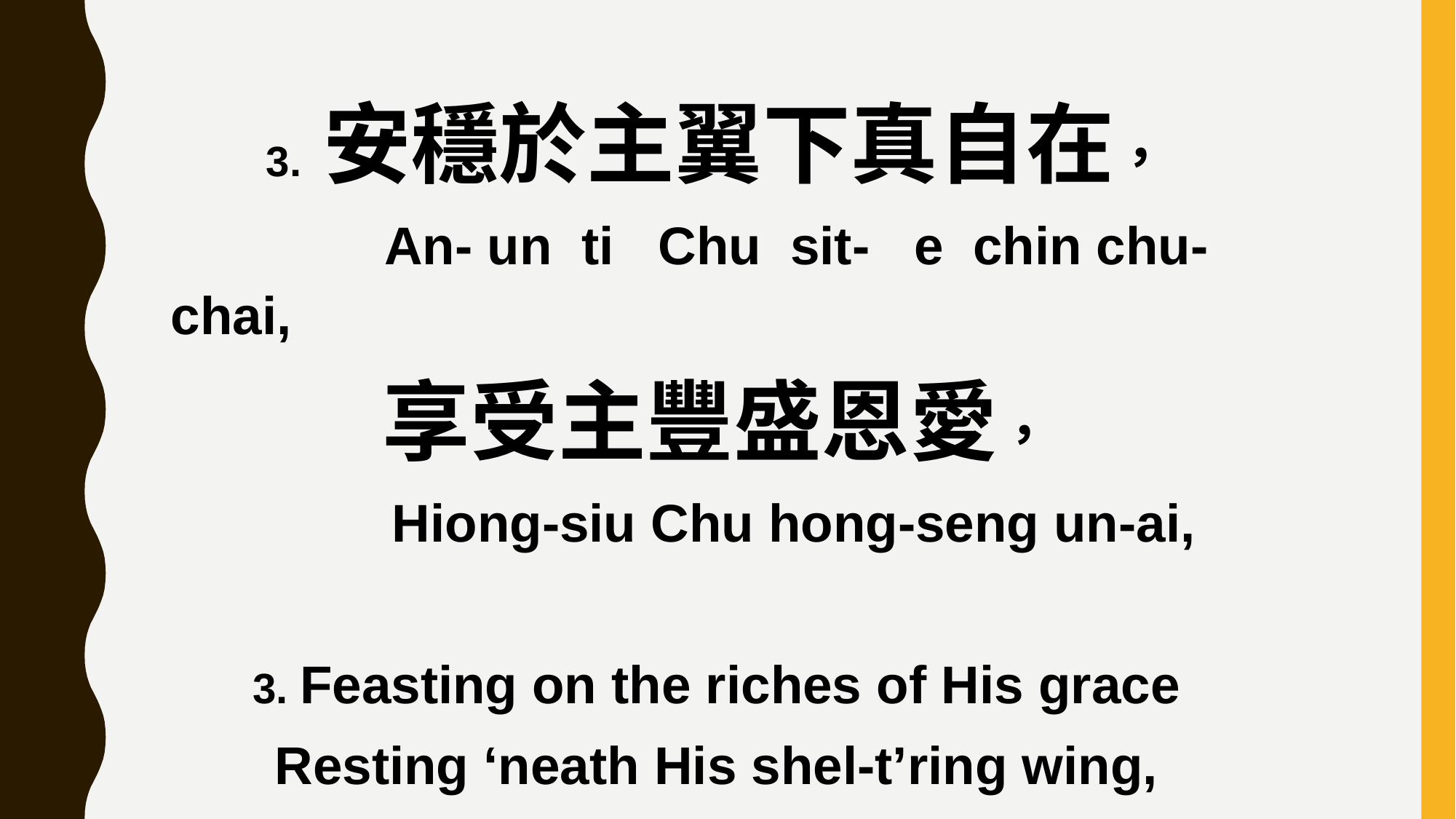

3. 安穩於主翼下真自在，
                 An- un  ti   Chu  sit-   e  chin chu-chai,
享受主豐盛恩愛，
               Hiong-siu Chu hong-seng un-ai,

3. Feasting on the riches of His grace
Resting ‘neath His shel-t’ring wing,